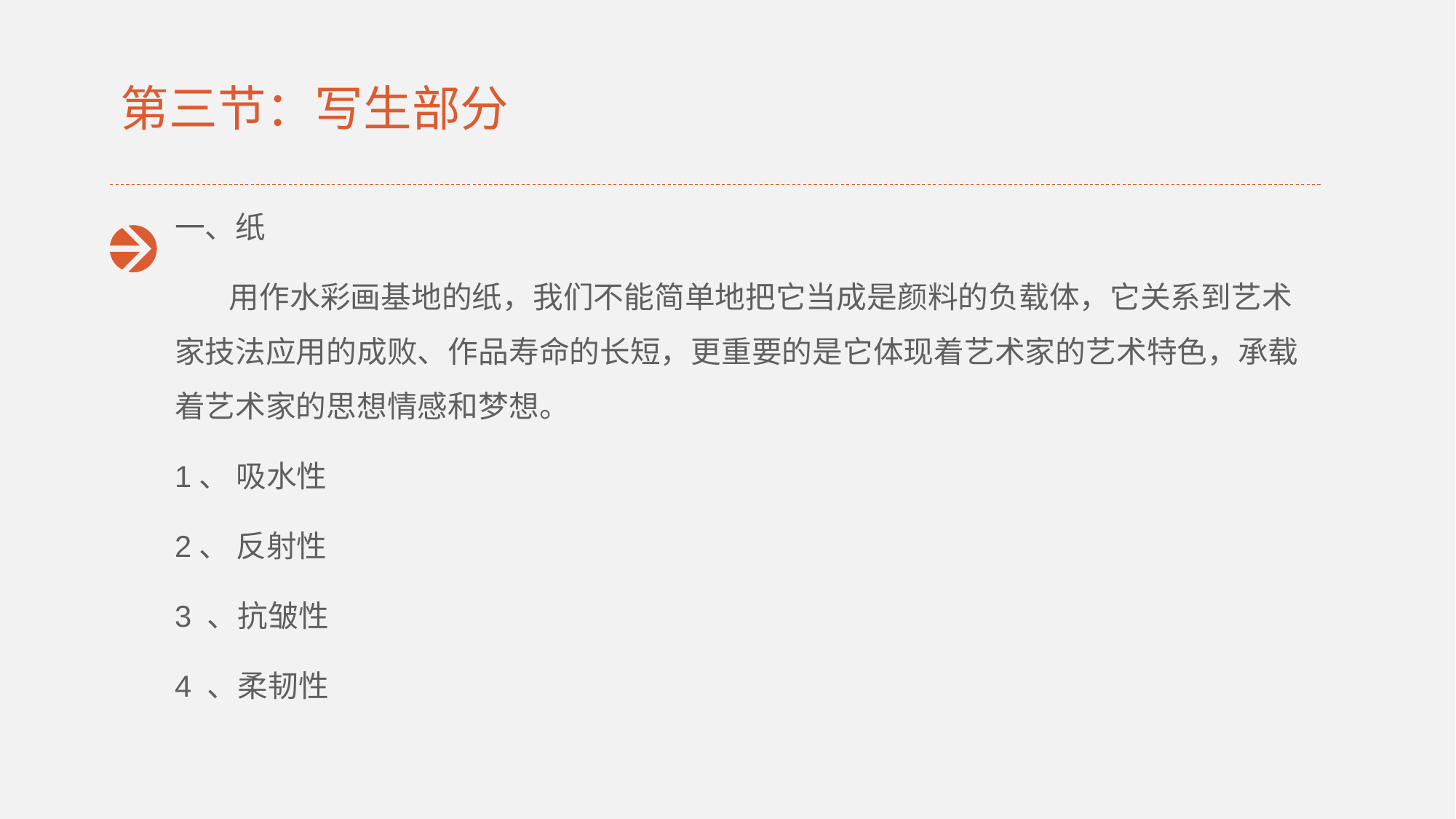

第三节：写生部分
一、纸
       用作水彩画基地的纸，我们不能简单地把它当成是颜料的负载体，它关系到艺术家技法应用的成败、作品寿命的长短，更重要的是它体现着艺术家的艺术特色，承载着艺术家的思想情感和梦想。
1、 吸水性
2、 反射性
3 、抗皱性
4 、柔韧性